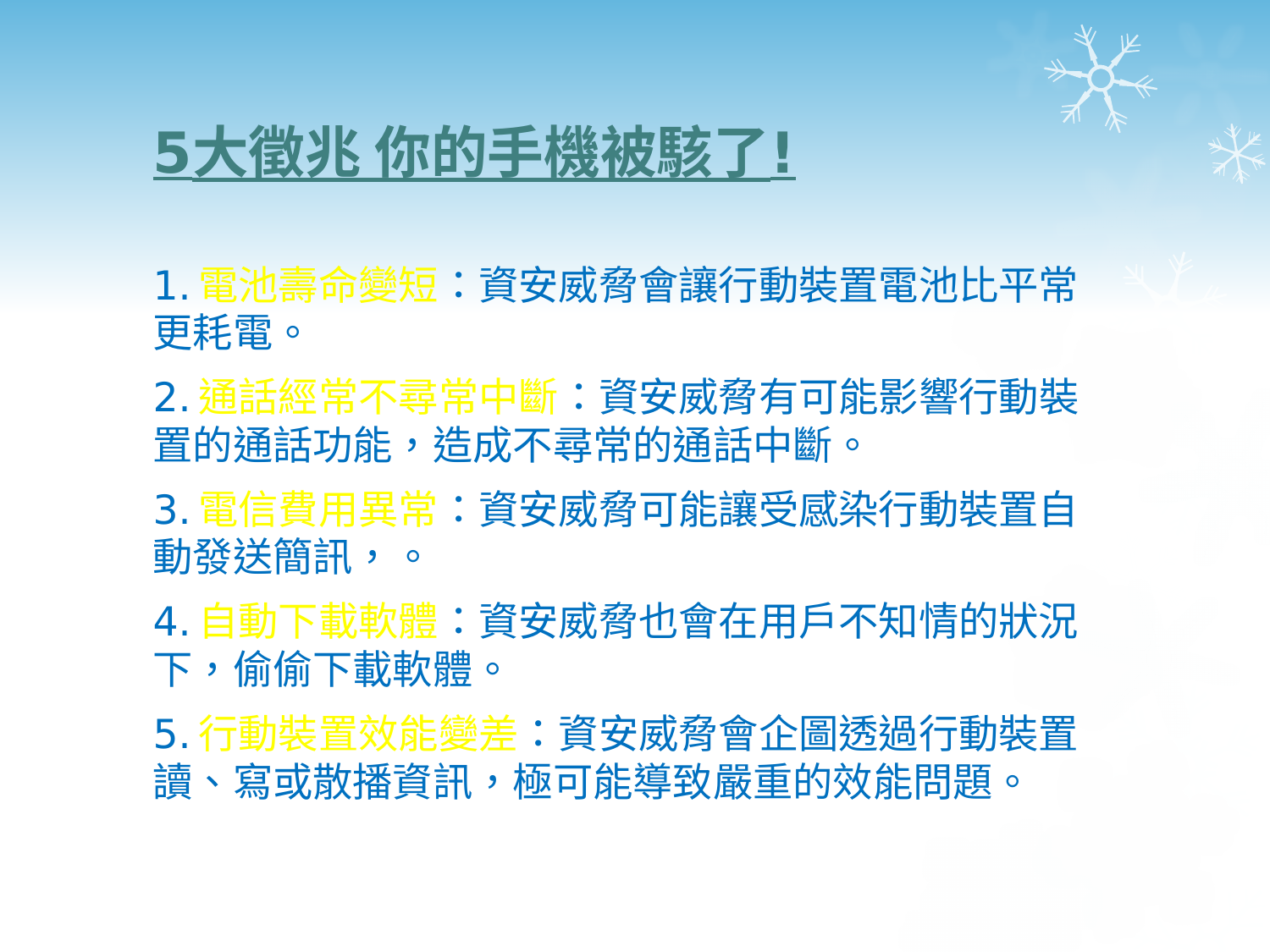

# 5大徵兆 你的手機被駭了!
1.電池壽命變短：資安威脅會讓行動裝置電池比平常更耗電。
2.通話經常不尋常中斷：資安威脅有可能影響行動裝置的通話功能，造成不尋常的通話中斷。
3.電信費用異常：資安威脅可能讓受感染行動裝置自動發送簡訊，。
4.自動下載軟體：資安威脅也會在用戶不知情的狀況下，偷偷下載軟體。
5.行動裝置效能變差：資安威脅會企圖透過行動裝置讀、寫或散播資訊，極可能導致嚴重的效能問題。